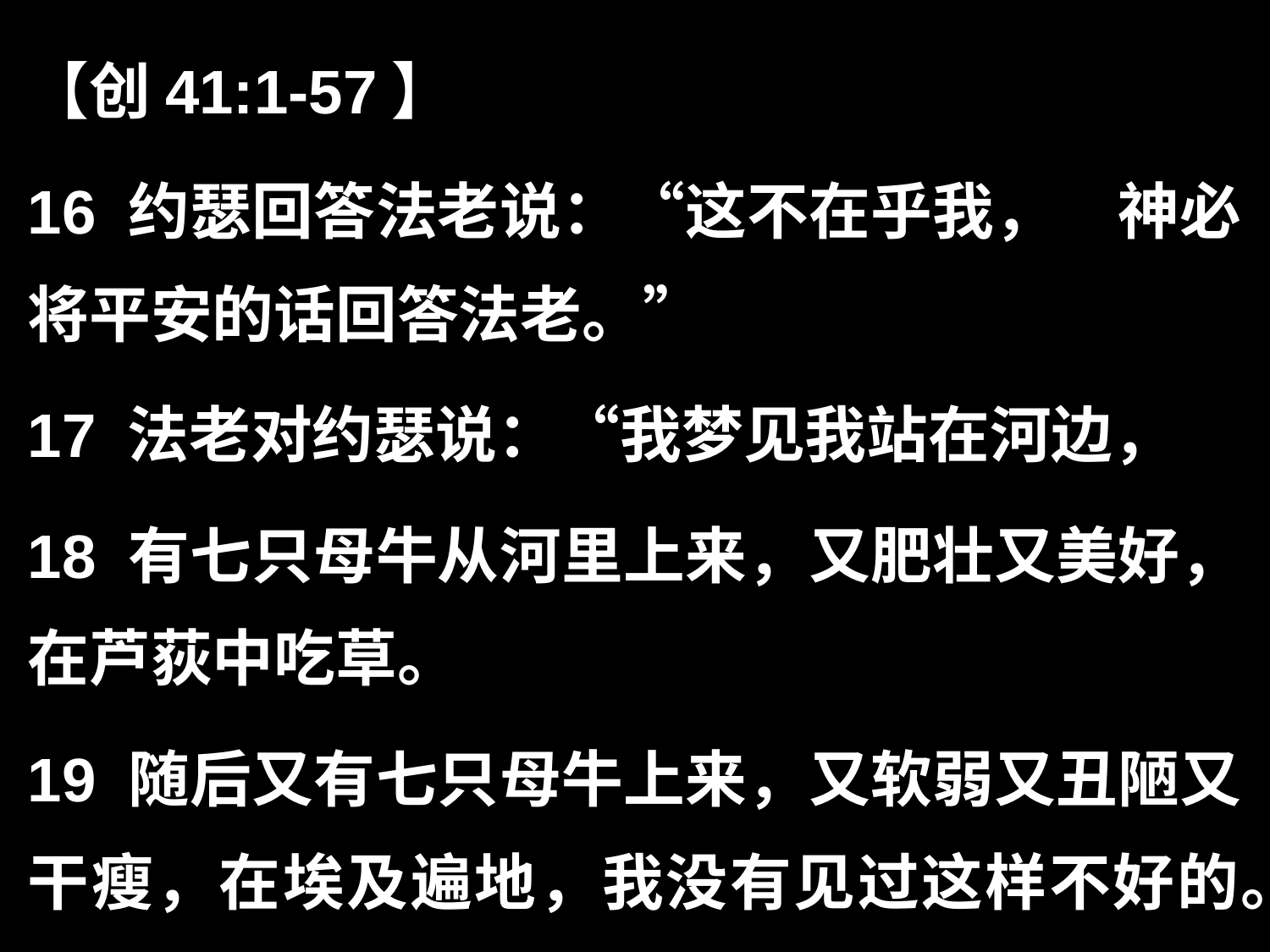

【创41:1-57】
16 约瑟回答法老说：“这不在乎我，　神必将平安的话回答法老。”
17 法老对约瑟说：“我梦见我站在河边，
18 有七只母牛从河里上来，又肥壮又美好，在芦荻中吃草。
19 随后又有七只母牛上来，又软弱又丑陋又干瘦，在埃及遍地，我没有见过这样不好的。